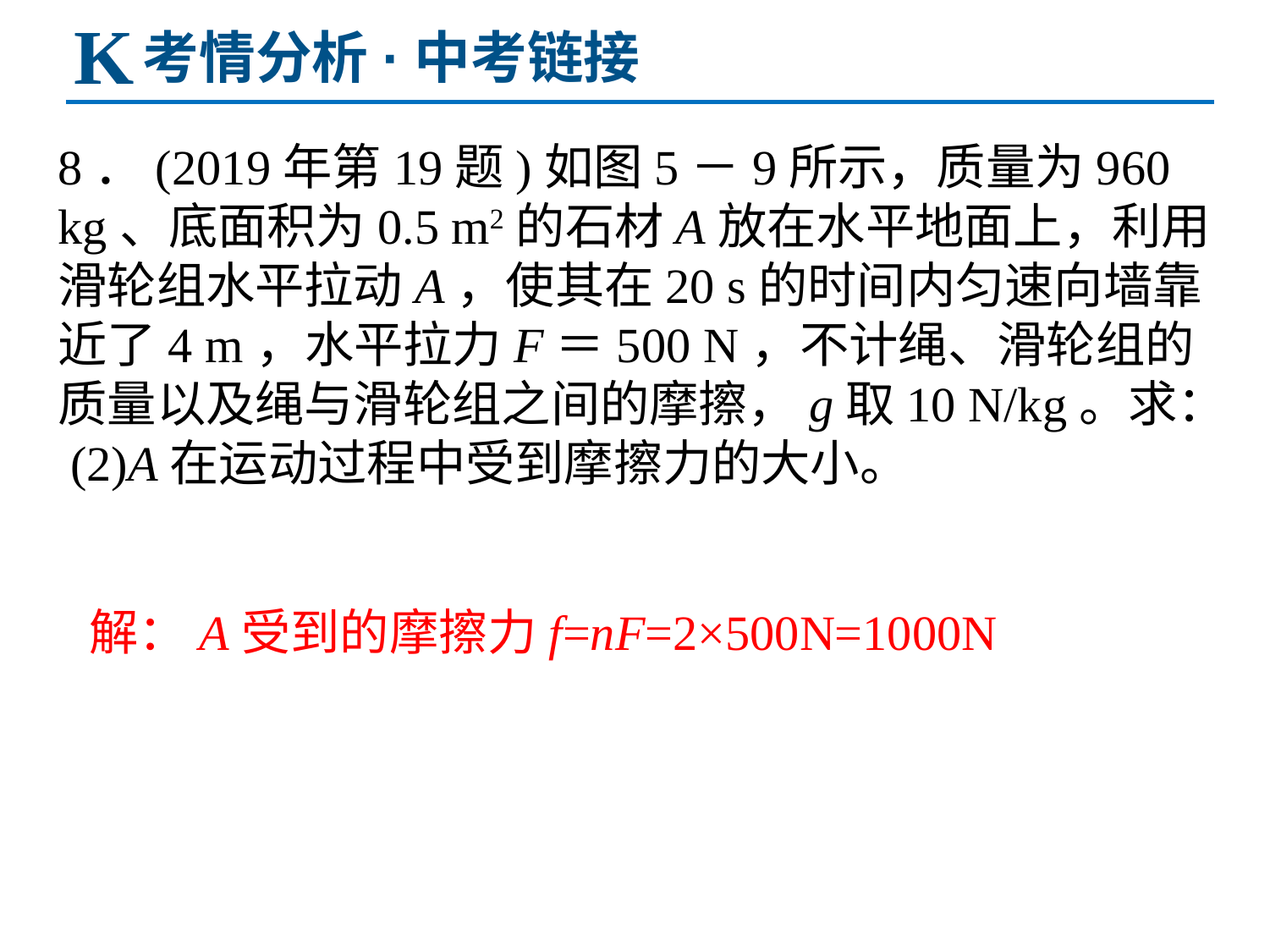

K
考情分析·中考链接
8．(2019年第19题)如图5－9所示，质量为960 kg、底面积为0.5 m2的石材A放在水平地面上，利用滑轮组水平拉动A，使其在20 s的时间内匀速向墙靠近了4 m，水平拉力F＝500 N，不计绳、滑轮组的质量以及绳与滑轮组之间的摩擦，g取10 N/kg。求：
 (2)A在运动过程中受到摩擦力的大小。
解：A受到的摩擦力f=nF=2×500N=1000N